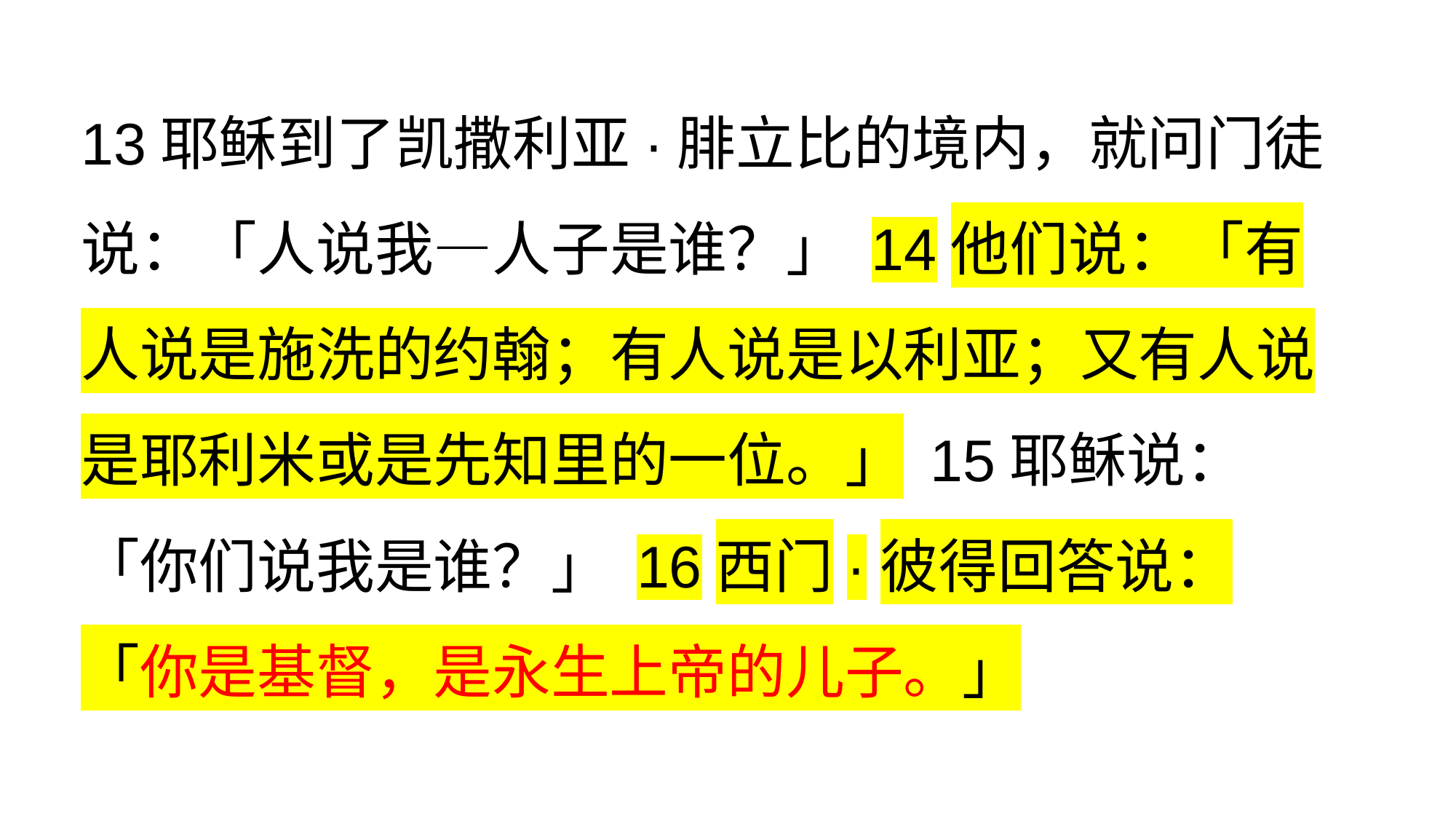

13耶稣到了凯撒利亚·腓立比的境内，就问门徒说：「人说我—人子是谁？」 14他们说：「有人说是施洗的约翰；有人说是以利亚；又有人说是耶利米或是先知里的一位。」 15耶稣说：「你们说我是谁？」 16西门·彼得回答说：「你是基督，是永生上帝的儿子。」